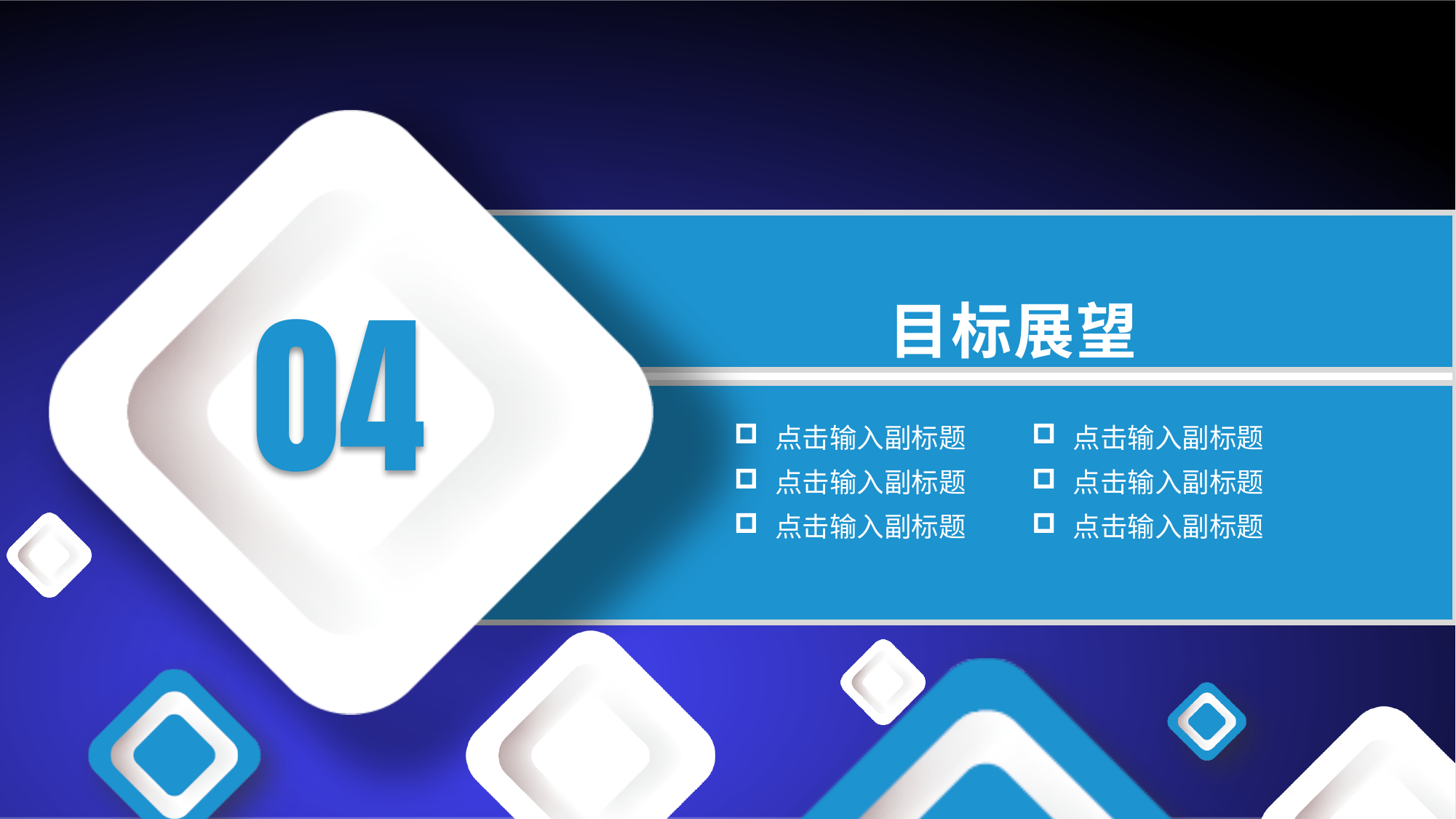

目标展望
04
点击输入副标题
点击输入副标题
点击输入副标题

点击输入副标题
点击输入副标题
点击输入副标题